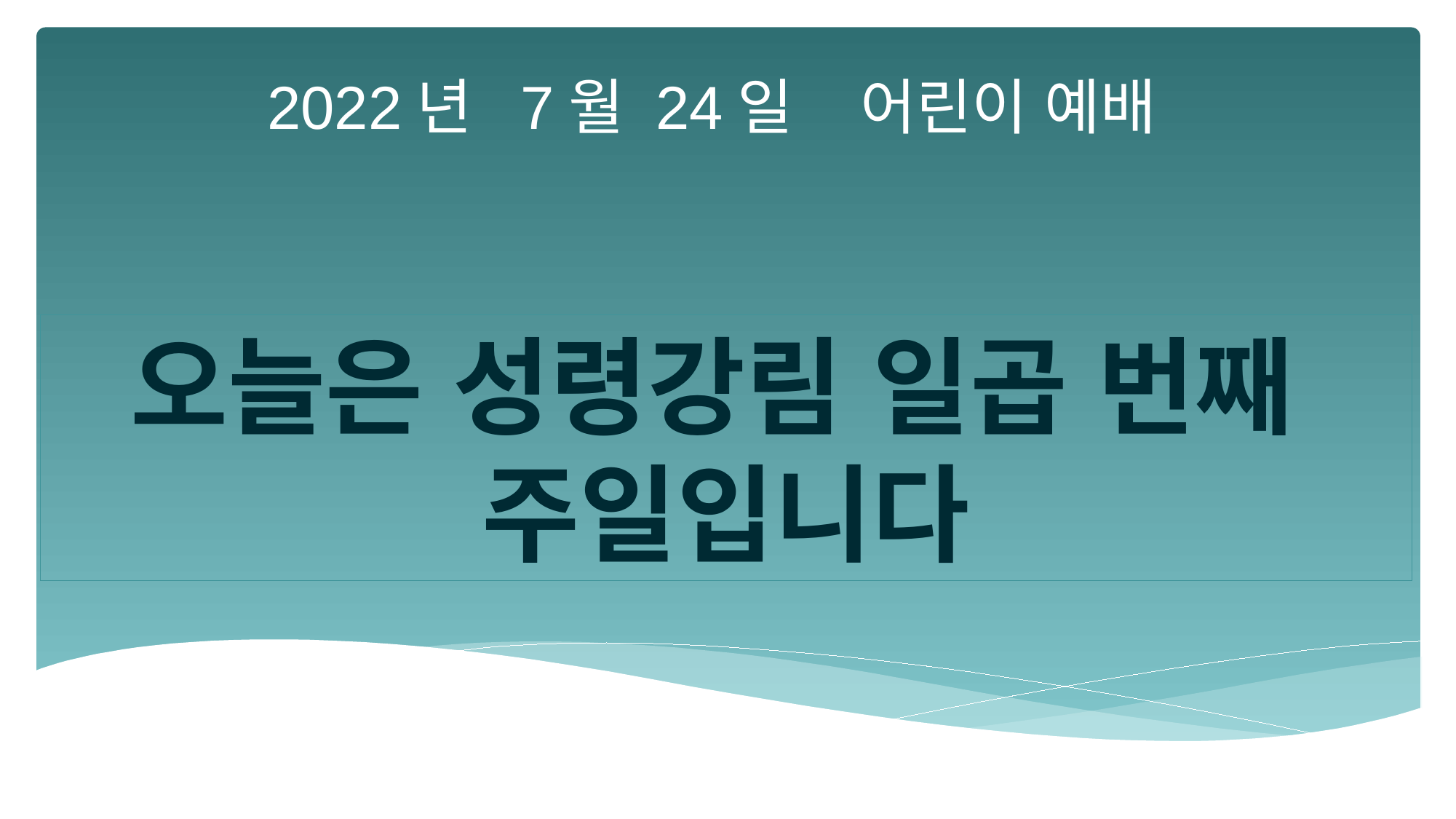

2022년  7월 24일    어린이 예배
오늘은 성령강림 일곱 번째
주일입니다